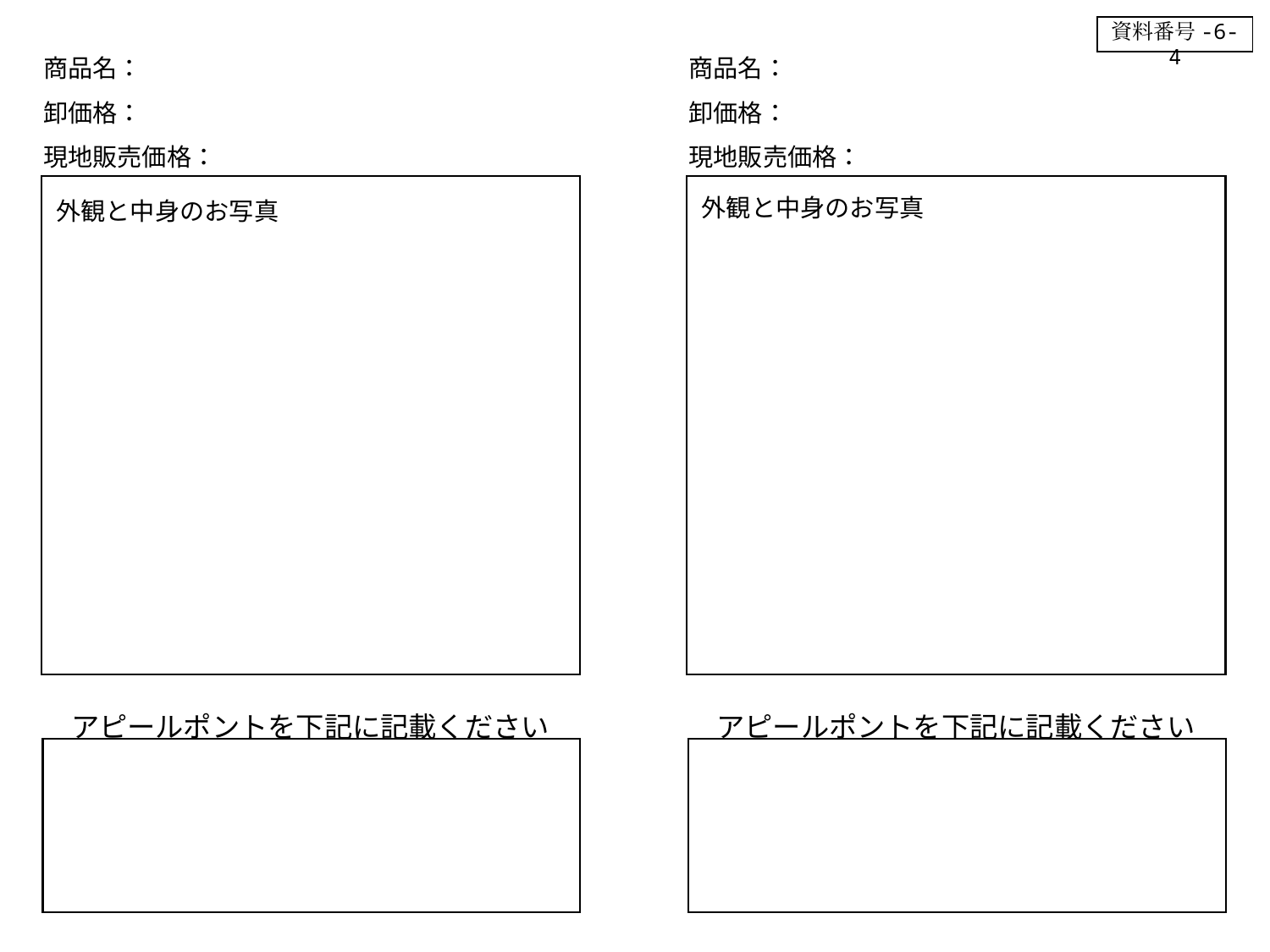

資料番号-6-4
商品名：
卸価格：
現地販売価格：
商品名：
卸価格：
現地販売価格：

外観と中身のお写真
外観と中身のお写真
アピールポントを下記に記載ください
アピールポントを下記に記載ください